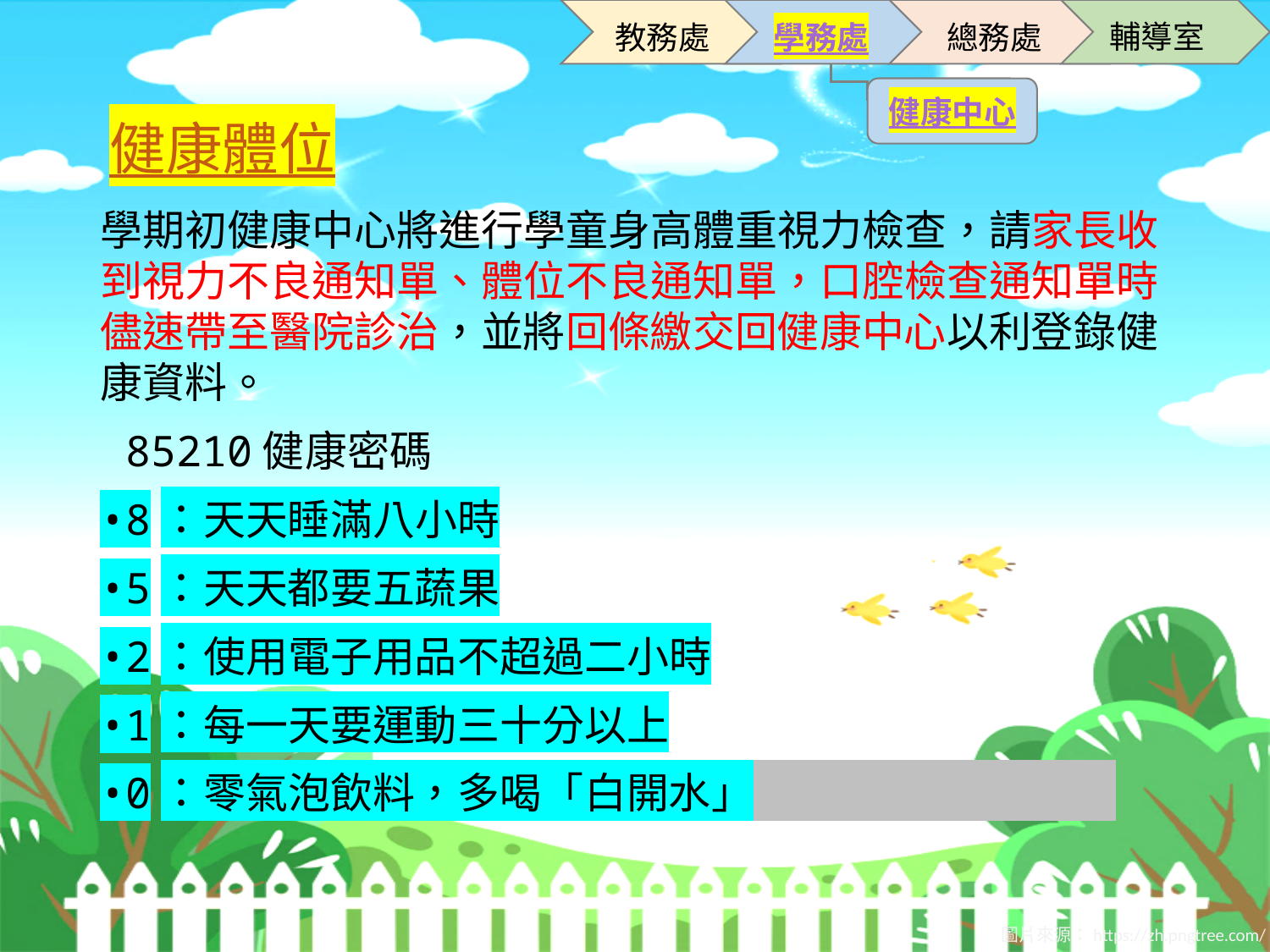

輔導室
教務處
學務處
總務處
健康中心
# 健康體位
學期初健康中心將進行學童身高體重視力檢查，請家長收到視力不良通知單、體位不良通知單，口腔檢查通知單時儘速帶至醫院診治，並將回條繳交回健康中心以利登錄健康資料。
 85210健康密碼
•8：天天睡滿八小時
•5：天天都要五蔬果
•2：使用電子用品不超過二小時
•1：每一天要運動三十分以上
•0：零氣泡飲料，多喝「白開水」